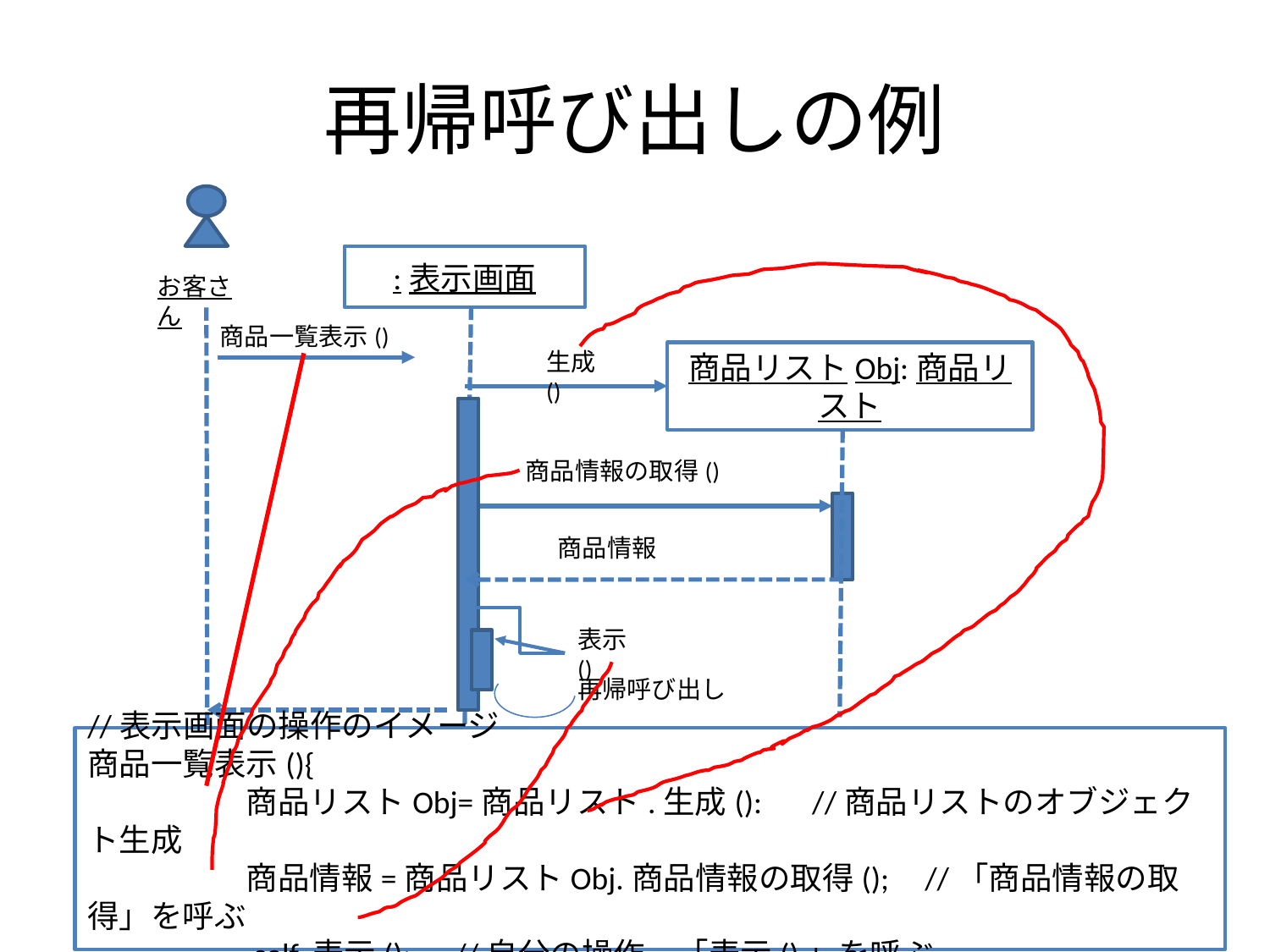

# 再帰呼び出しの例

:表示画面

お客さん
商品一覧表示()
生成()
商品リストObj:商品リスト

商品情報の取得()

商品情報
表示()

再帰呼び出し

//表示画面の操作のイメージ
商品一覧表示(){
　　　　　商品リストObj=商品リスト.生成():       //商品リストのオブジェクト生成
　　　　　商品情報=商品リストObj.商品情報の取得();     //「商品情報の取得」を呼ぶ
　　　　　self.表示();      //自分の操作、「表示()」を呼ぶ